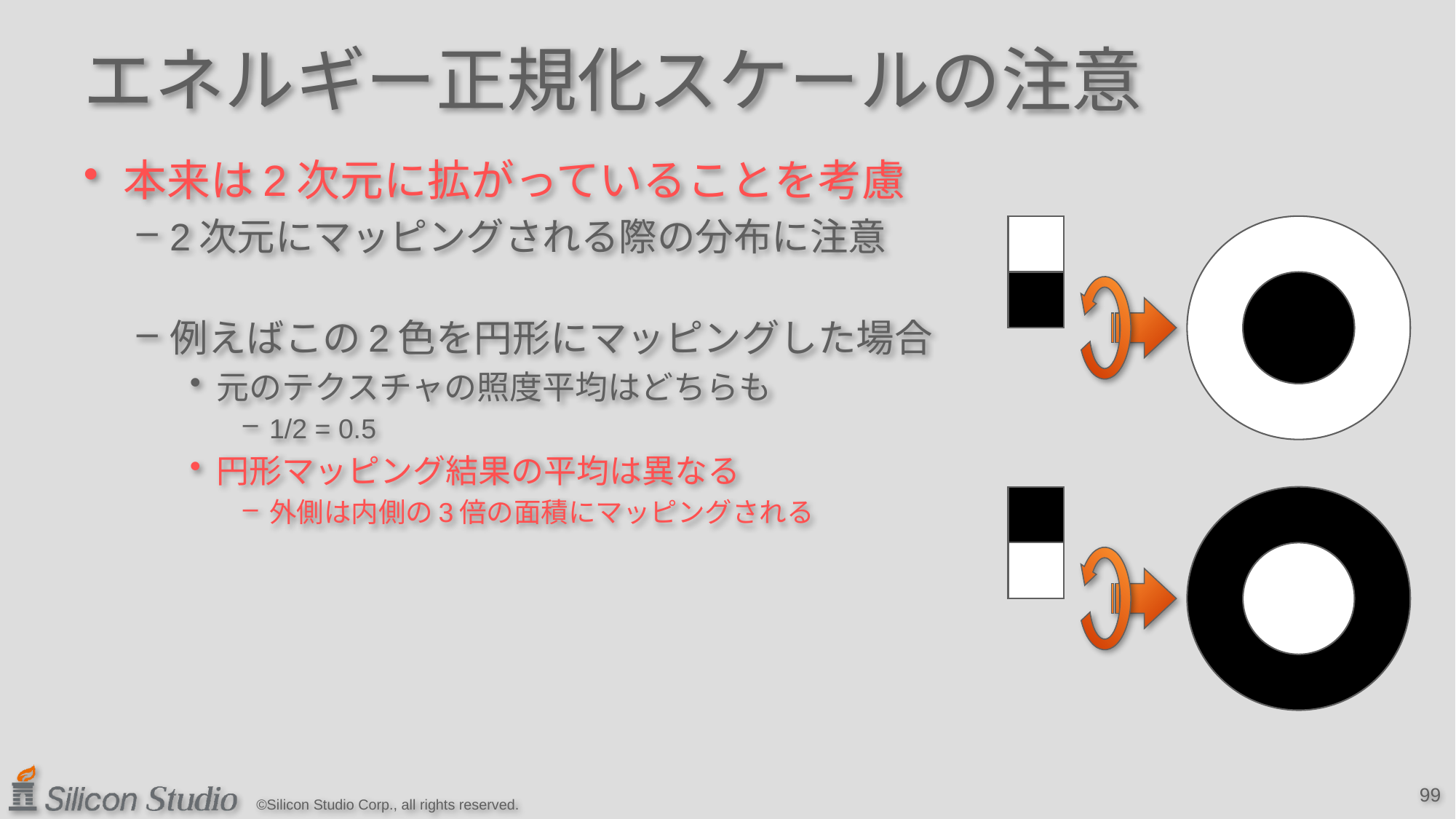

# エネルギー正規化スケールの注意
本来は2次元に拡がっていることを考慮
2次元にマッピングされる際の分布に注意

例えばこの2色を円形にマッピングした場合
元のテクスチャの照度平均はどちらも
1/2 = 0.5
円形マッピング結果の平均は異なる
外側は内側の3倍の面積にマッピングされる